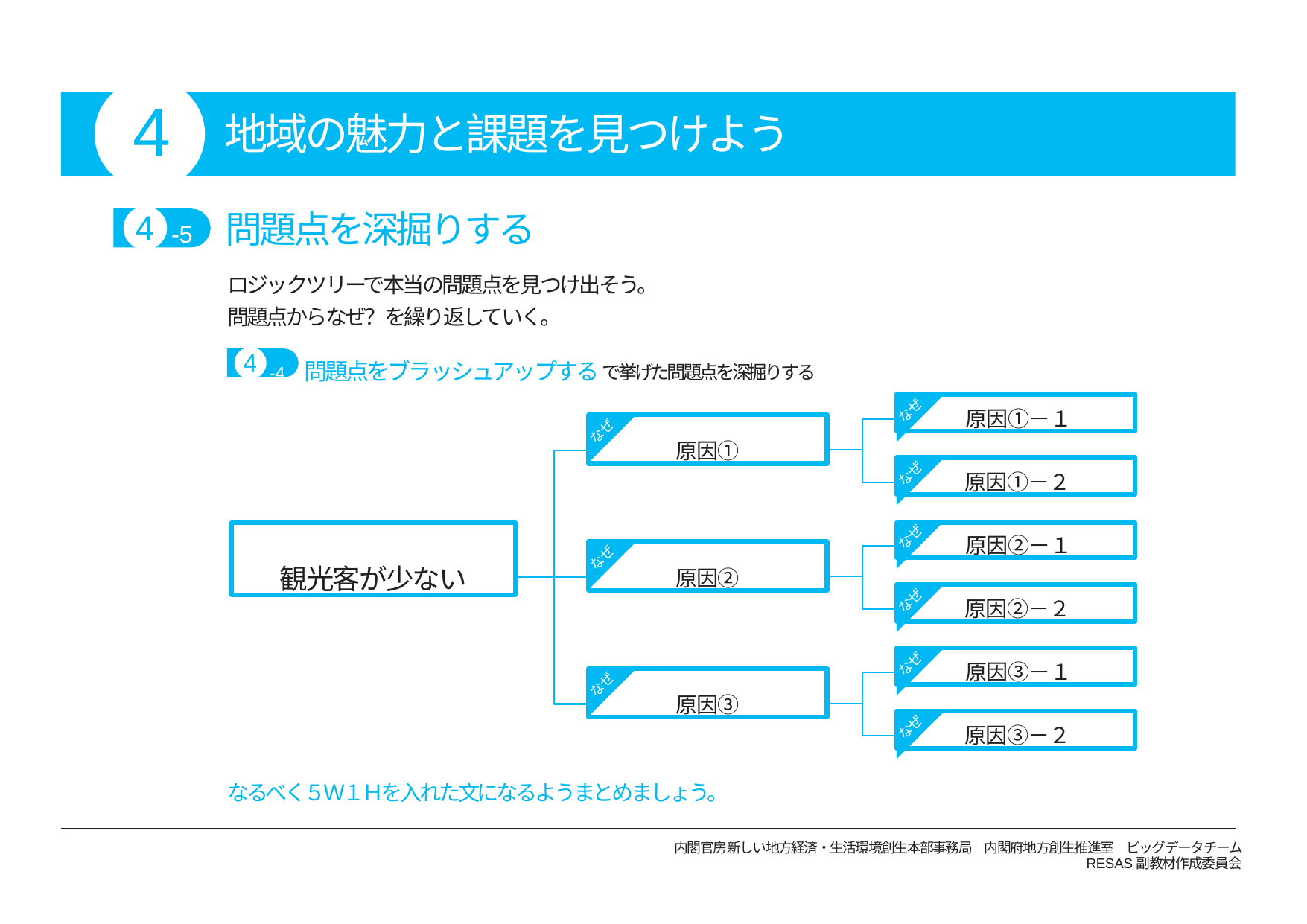

# 4

地域の魅力と課題を見つけよう
-5	問題点を深掘りする
ロジックツリーで本当の問題点を見つけ出そう。問題点からなぜ？を繰り返していく。
4

4
-4 問題点をブラッシュアップする で挙げた問題点を深掘りする

原因①－１

なぜ

原因①

なぜ
原因①－２
なぜ

観光客が少ない
原因②－１
なぜ

原因②

なぜ
原因②－２
なぜ
原因③－１

なぜ

原因③

なぜ
原因③－２
なぜ
なるべく５Ｗ１Ｈを入れた文になるようまとめましょう。

内閣官房新しい地方経済・生活環境創生本部事務局　内閣府地方創生推進室　ビッグデータチーム
RESAS副教材作成委員会